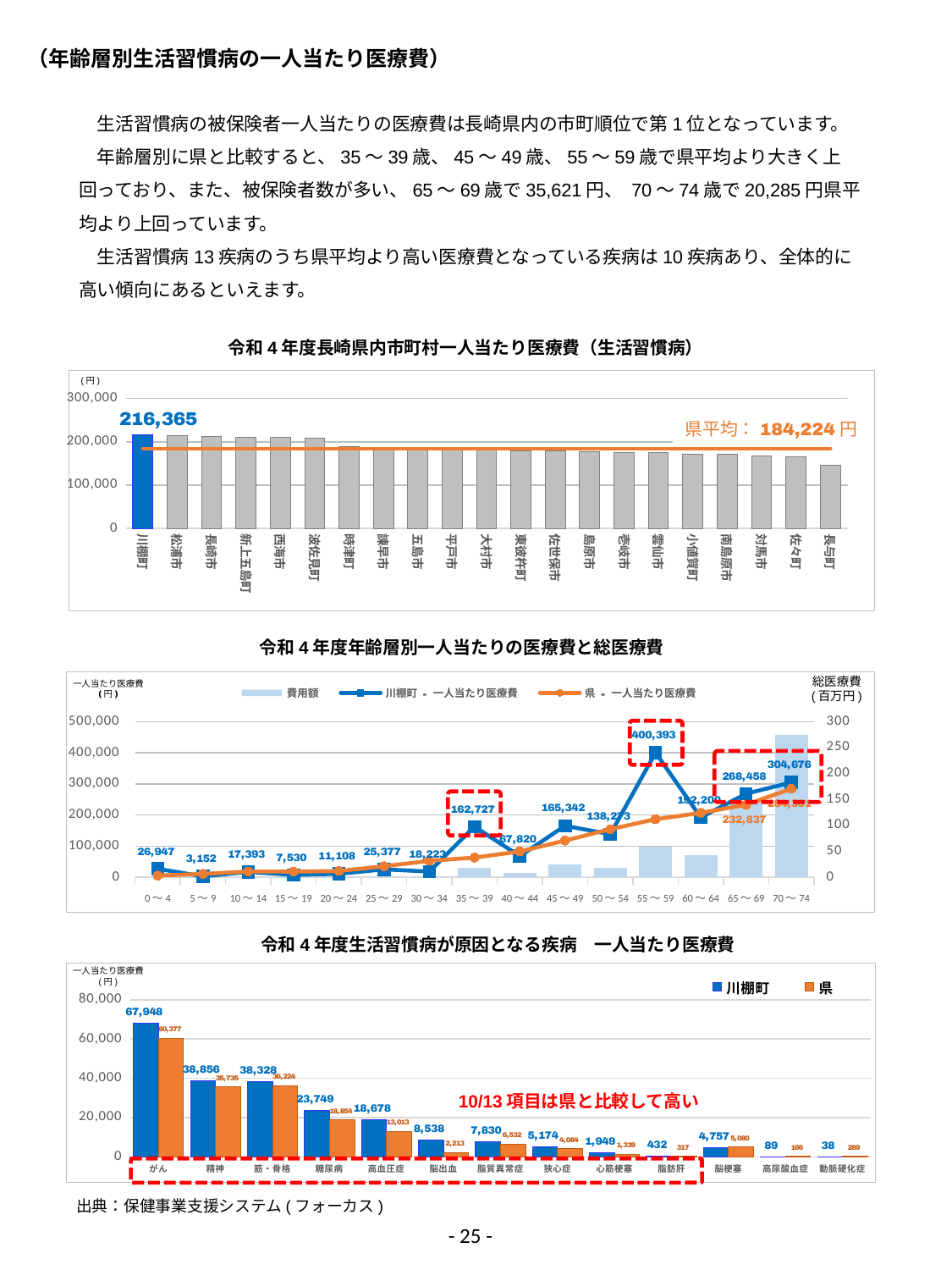

（年齢層別生活習慣病の一人当たり医療費）
　生活習慣病の被保険者一人当たりの医療費は長崎県内の市町順位で第1位となっています。
　年齢層別に県と比較すると、35～39歳、45～49歳、55～59歳で県平均より大きく上回っており、また、被保険者数が多い、65～69歳で35,621円、 70～74歳で20,285円県平均より上回っています。
　生活習慣病13疾病のうち県平均より高い医療費となっている疾病は10疾病あり、全体的に高い傾向にあるといえます。
令和4年度長崎県内市町村一人当たり医療費（生活習慣病）
(円)

### Chart

| Category | 男 | 県平均 |
|---|---|---|
| 川棚町 | 216365.0 | 184224.0 |
| 松浦市 | 214917.0 | 184224.0 |
| 長崎市 | 211309.0 | 184224.0 |
| 新上五島町 | 209765.0 | 184224.0 |
| 西海市 | 209687.0 | 184224.0 |
| 波佐見町 | 208695.0 | 184224.0 |
| 時津町 | 188489.0 | 184224.0 |
| 諫早市 | 187677.0 | 184224.0 |
| 五島市 | 186952.0 | 184224.0 |
| 平戸市 | 183535.0 | 184224.0 |
| 大村市 | 180439.0 | 184224.0 |
| 東彼杵町 | 179268.0 | 184224.0 |
| 佐世保市 | 179108.0 | 184224.0 |
| 島原市 | 176157.0 | 184224.0 |
| 壱岐市 | 176004.0 | 184224.0 |
| 雲仙市 | 175333.0 | 184224.0 |
| 小値賀町 | 172015.0 | 184224.0 |
| 南島原市 | 171521.0 | 184224.0 |
| 対馬市 | 167466.0 | 184224.0 |
| 佐々町 | 166044.0 | 184224.0 |
| 長与町 | 145003.0 | 184224.0 |
県平均：184,224円
令和4年度年齢層別一人当たりの医療費と総医療費
総医療費
(百万円)

### Chart

| Category | 費用額 | 川棚町 - 一人当たり医療費 | 県 - 一人当たり医療費 |
|---|---|---|---|
| 0～4 | 1.18566 | 26947.0 | 5367.0 |
| 5～9 | 0.21121 | 3152.0 | 10871.0 |
| 10～14 | 1.18272 | 17393.0 | 18502.0 |
| 15～19 | 0.61749 | 7530.0 | 18236.0 |
| 20～24 | 0.67757 | 11108.0 | 19984.0 |
| 25～29 | 1.52263 | 25377.0 | 35377.0 |
| 30～34 | 1.27561 | 18223.0 | 52721.0 |
| 35～39 | 17.89994 | 162727.0 | 63216.0 |
| 40～44 | 8.13837 | 67820.0 | 82785.0 |
| 45～49 | 24.6359 | 165342.0 | 117833.0 |
| 50～54 | 18.94334 | 138273.0 | 154438.0 |
| 55～59 | 58.45744 | 400393.0 | 186554.0 |
| 60～64 | 43.2451 | 192200.0 | 206661.0 |
| 65～69 | 147.65165 | 268458.0 | 232837.0 |
| 70～74 | 274.51268 | 304676.0 | 284391.0 |
一人当たり医療費
(円)

令和4年度生活習慣病が原因となる疾病　一人当たり医療費
一人当たり医療費
(円)

### Chart

| Category | 川棚町 | 県 |
|---|---|---|
| がん | 67948.0 | 60377.0 |
| 精神 | 38856.0 | 35735.0 |
| 筋・骨格 | 38328.0 | 36224.0 |
| 糖尿病 | 23749.0 | 18854.0 |
| 高血圧症 | 18678.0 | 13013.0 |
| 脳出血 | 8538.0 | 2213.0 |
| 脂質異常症 | 7830.0 | 6532.0 |
| 狭心症 | 5174.0 | 4084.0 |
| 心筋梗塞 | 1949.0 | 1339.0 |
| 脂肪肝 | 432.0 | 317.0 |
| 脳梗塞 | 4757.0 | 5080.0 |
| 高尿酸血症 | 89.0 | 166.0 |
| 動脈硬化症 | 38.0 | 289.0 |
10/13項目は県と比較して高い

出典：保健事業支援システム(フォーカス)
- 25 -